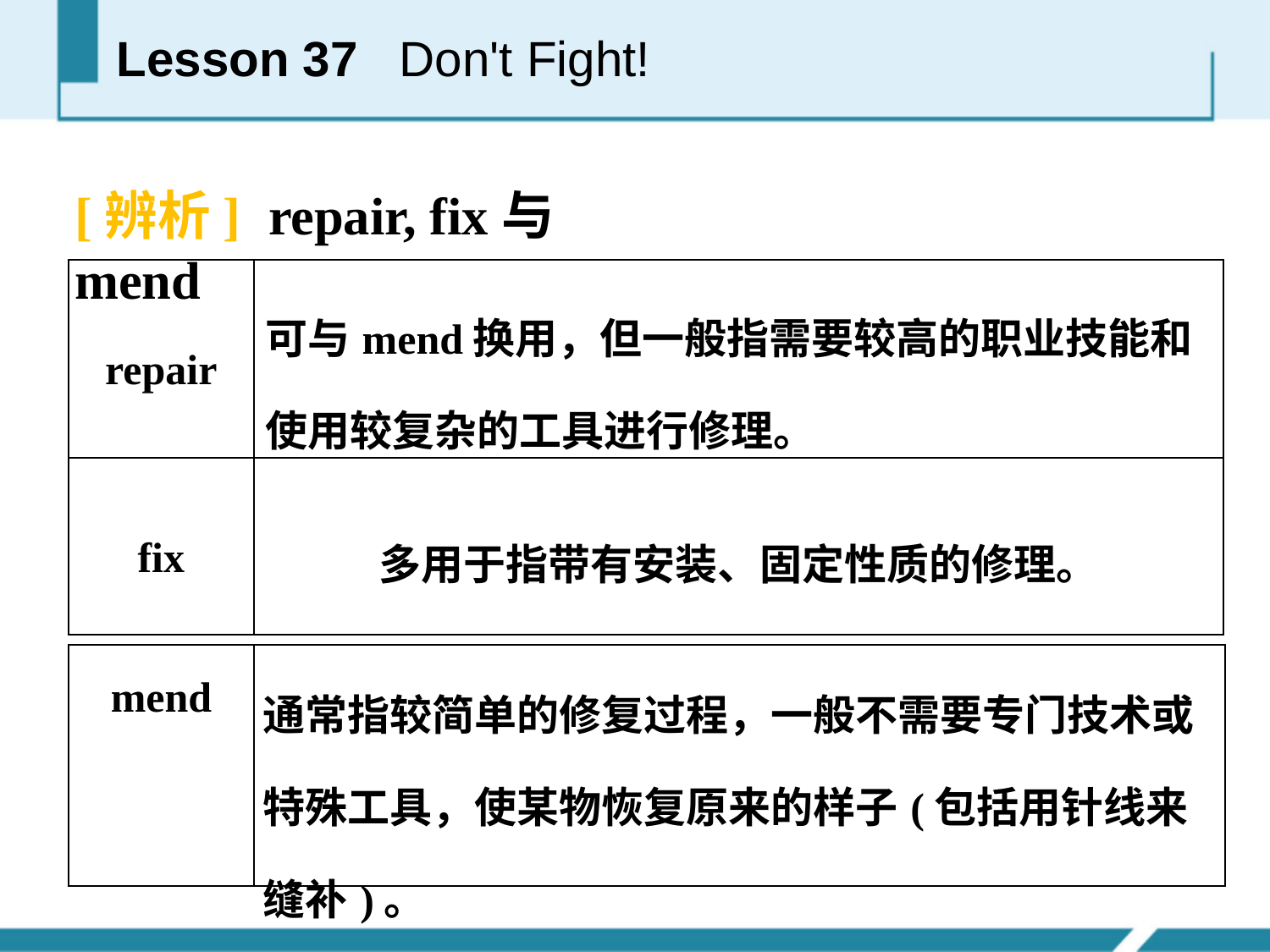

[辨析]  repair, fix与mend

| repair | 可与mend换用，但一般指需要较高的职业技能和使用较复杂的工具进行修理。 |
| --- | --- |
| fix | 多用于指带有安装、固定性质的修理。 |
| mend | 通常指较简单的修复过程，一般不需要专门技术或特殊工具，使某物恢复原来的样子(包括用针线来缝补)。 |
| --- | --- |